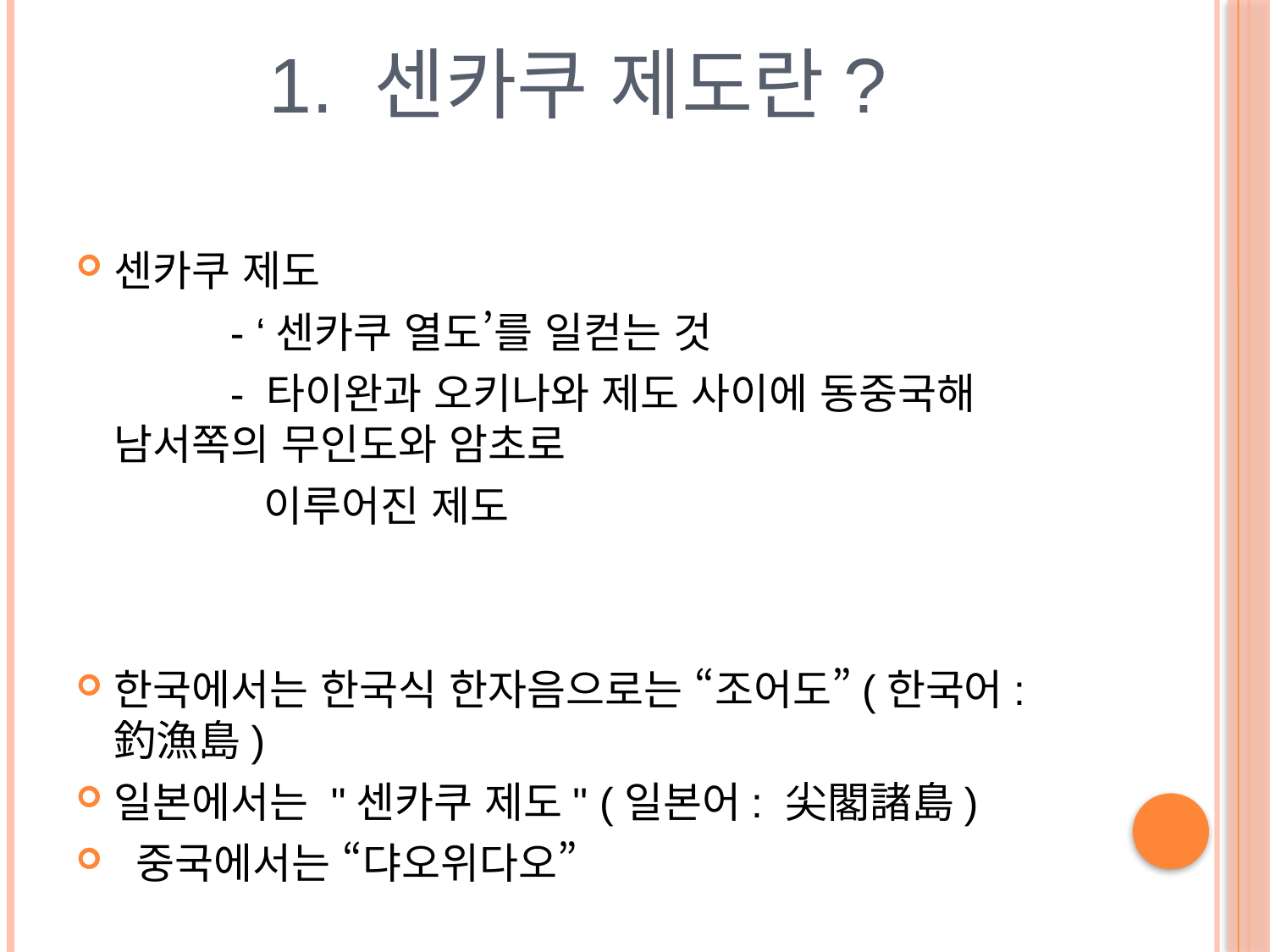

# 1. 센카쿠 제도란?
센카쿠 제도
             - ‘센카쿠 열도’를 일컫는 것
             - 타이완과 오키나와 제도 사이에 동중국해 남서쪽의 무인도와 암초로
               이루어진 제도

한국에서는 한국식 한자음으로는 “조어도”(한국어: 釣漁島)
일본에서는 "센카쿠 제도" (일본어: 尖閣諸島)
 중국에서는 “댜오위다오”